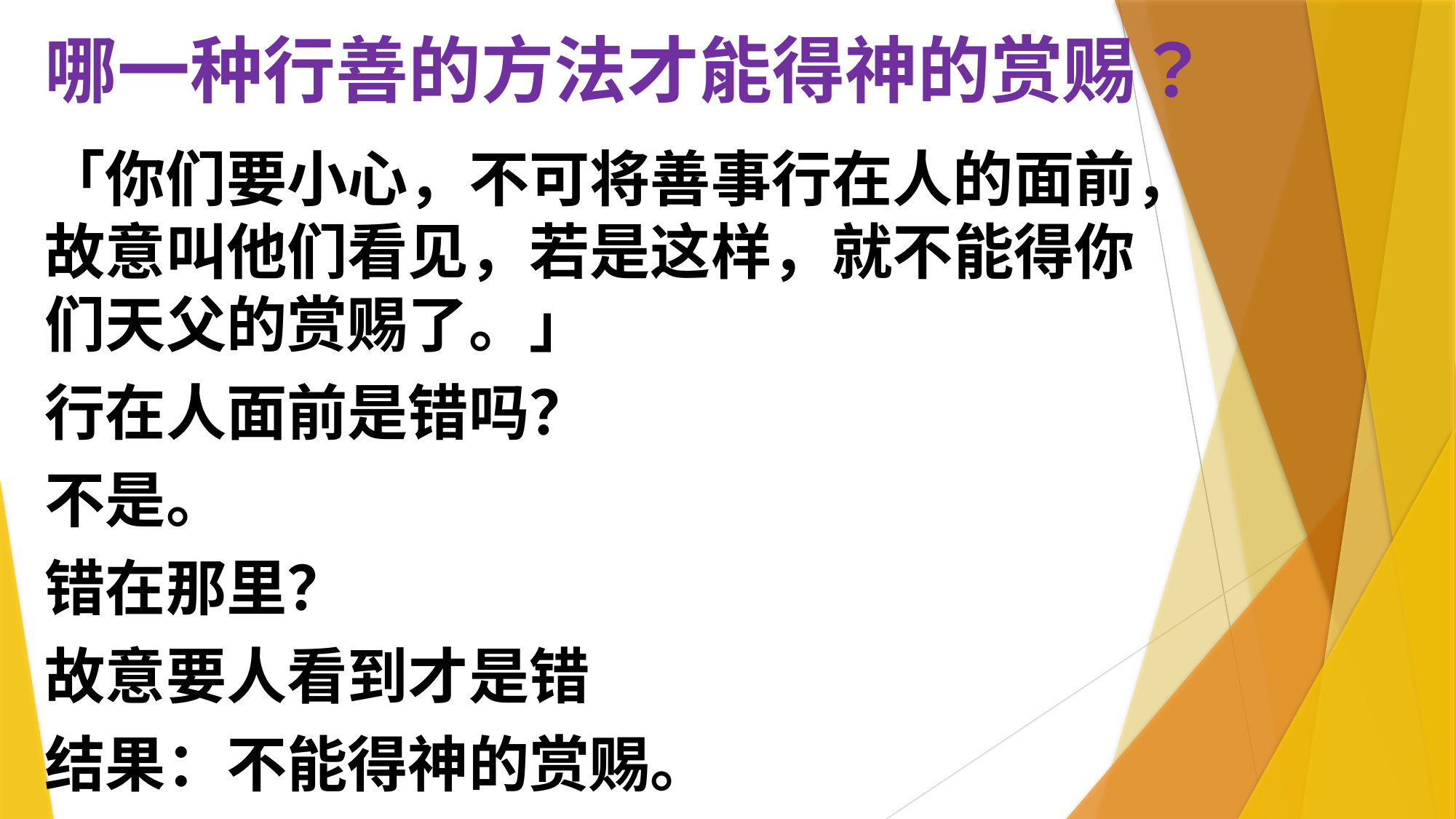

# 哪一种行善的方法才能得神的赏赐？
「你们要小心，不可将善事行在人的面前，故意叫他们看见，若是这样，就不能得你们天父的赏赐了。」
行在人面前是错吗？
不是。
错在那里？
故意要人看到才是错
结果：不能得神的赏赐。